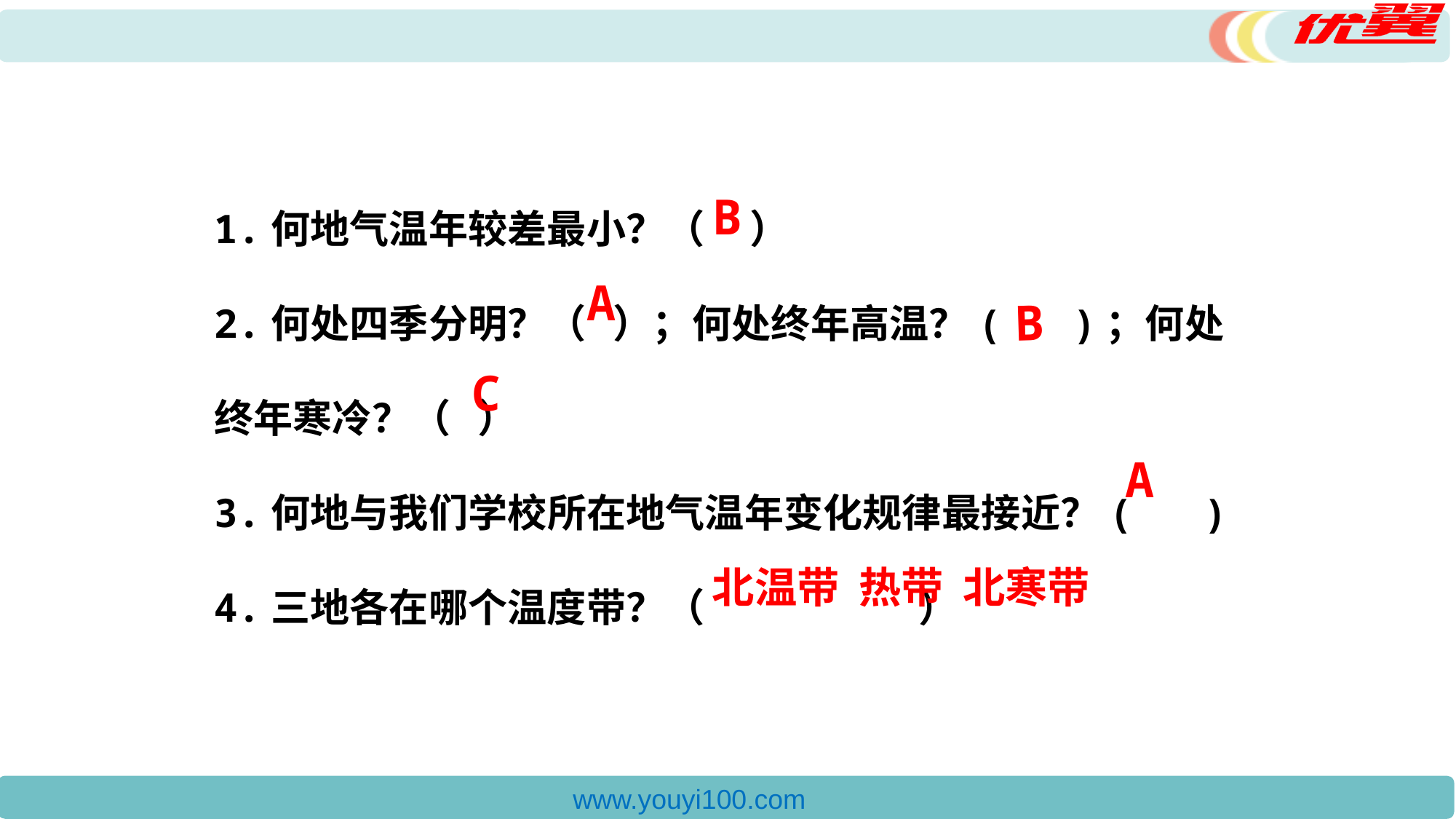

1.何地气温年较差最小？（     ）
2.何处四季分明？（   ）；何处终年高温？(   )；何处
终年寒冷？（   ）
3.何地与我们学校所在地气温年变化规律最接近？(   )
4.三地各在哪个温度带？（                        ）
B
 A
B
C
A
北温带  热带  北寒带